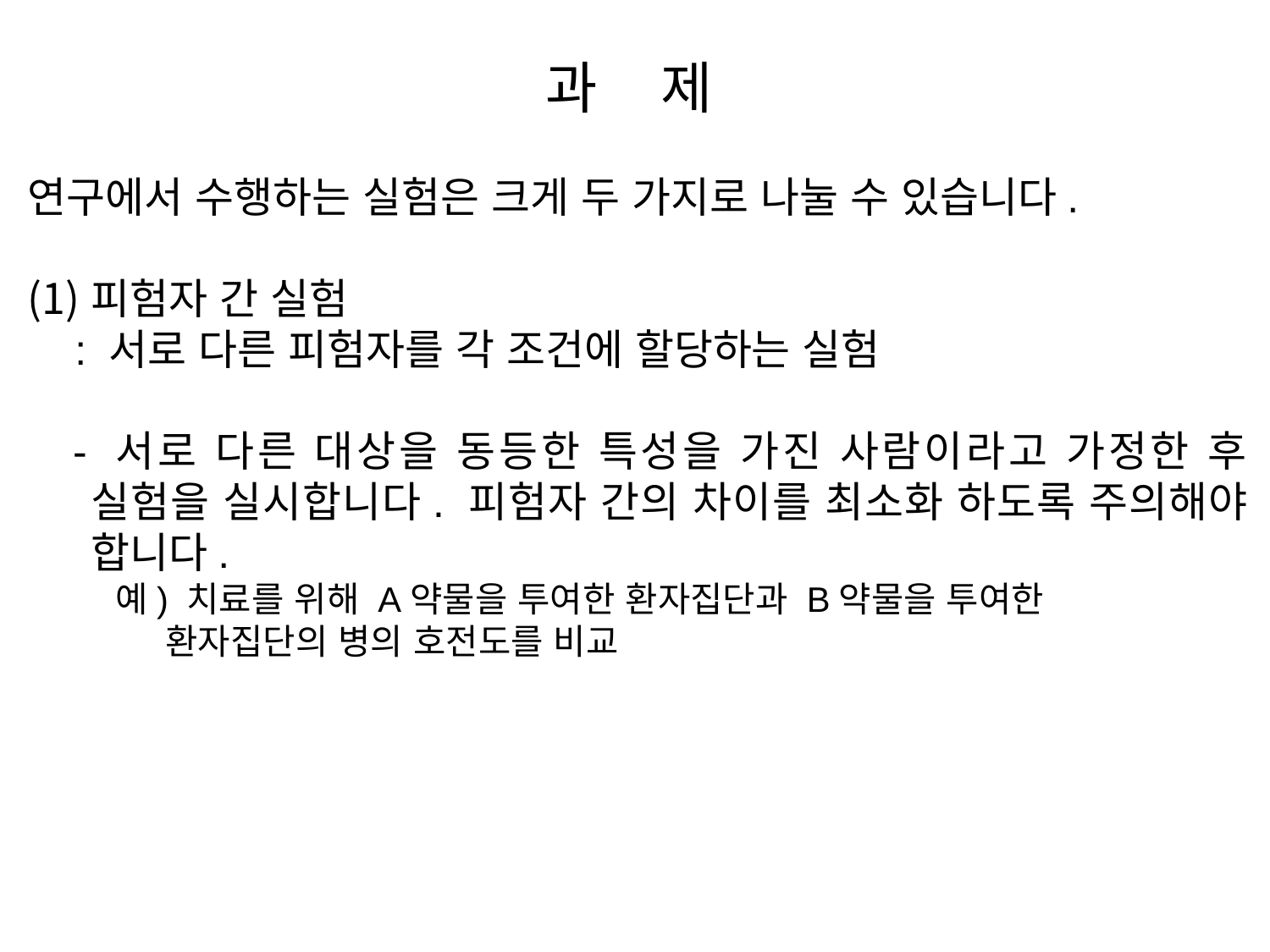

과    제

연구에서 수행하는 실험은 크게 두 가지로 나눌 수 있습니다.

피험자 간 실험
    : 서로 다른 피험자를 각 조건에 할당하는 실험

   - 서로 다른 대상을 동등한 특성을 가진 사람이라고 가정한 후 실험을 실시합니다. 피험자 간의 차이를 최소화 하도록 주의해야 합니다.
        예) 치료를 위해 A약물을 투여한 환자집단과 B약물을 투여한
             환자집단의 병의 호전도를 비교